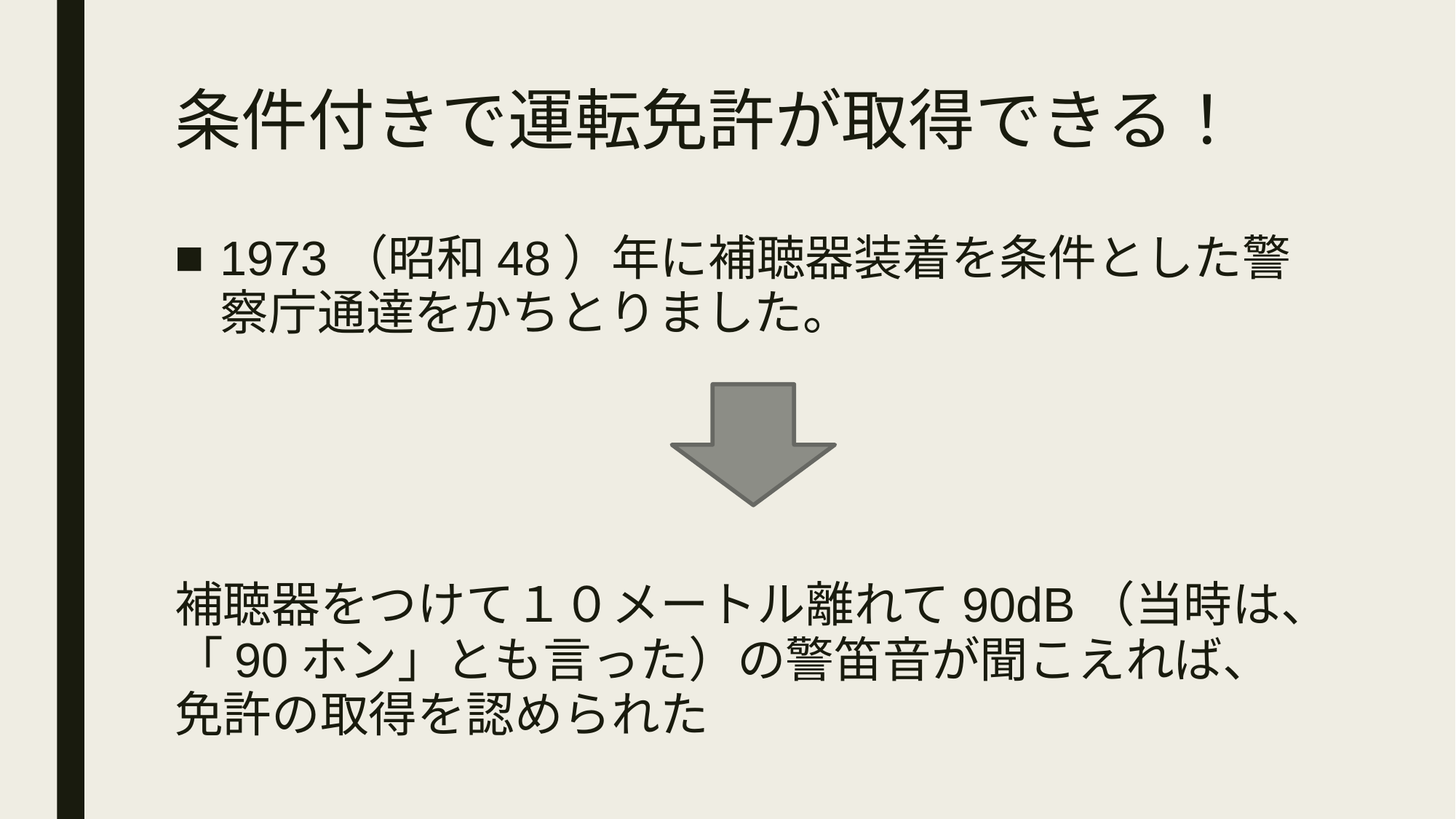

# 条件付きで運転免許が取得できる！

1973（昭和48）年に補聴器装着を条件とした警察庁通達をかちとりました。

補聴器をつけて１０メートル離れて90dB（当時は、「90ホン」とも言った）の警笛音が聞こえれば、免許の取得を認められた